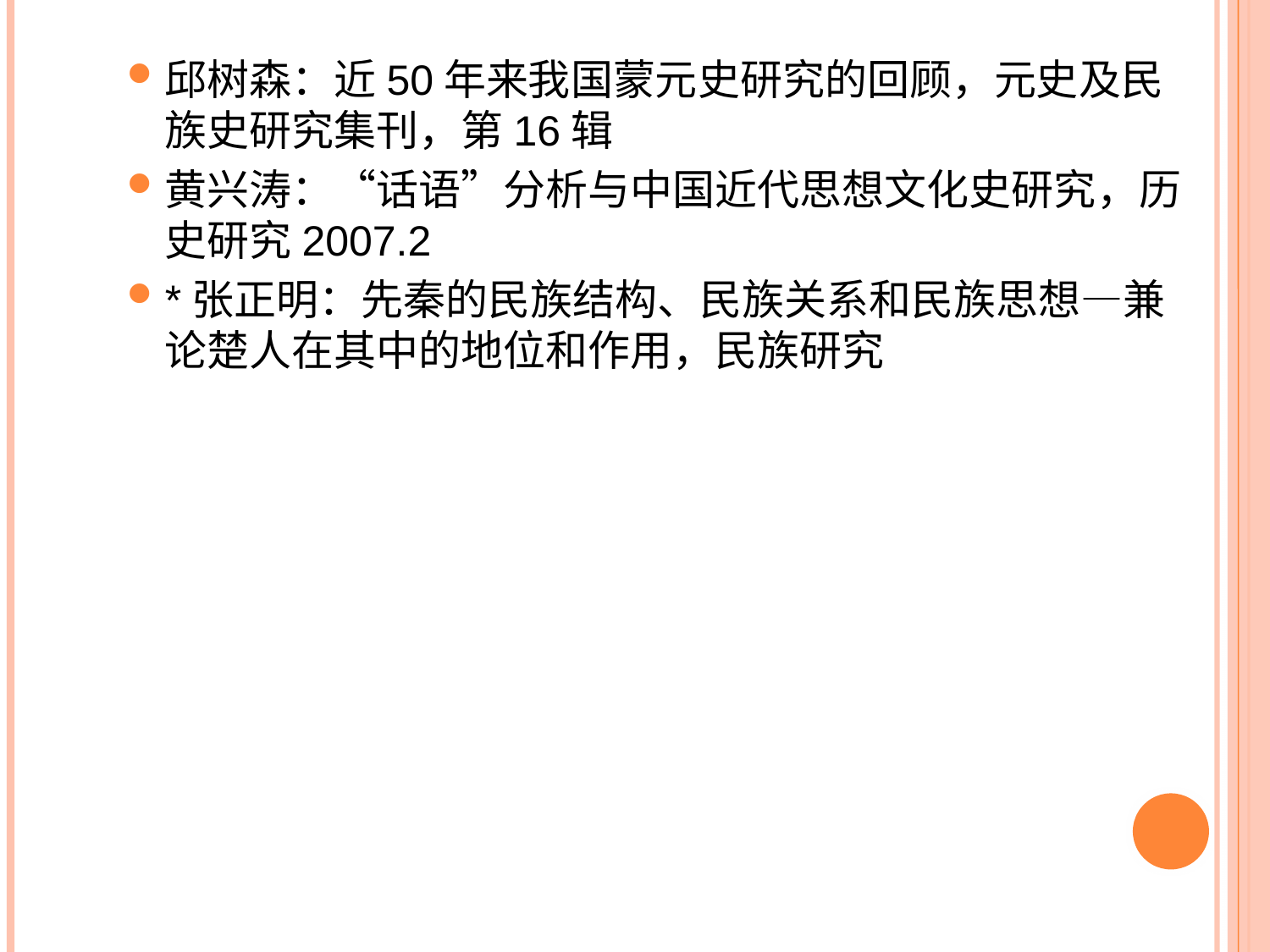

邱树森：近50年来我国蒙元史研究的回顾，元史及民族史研究集刊，第16辑
黄兴涛：“话语”分析与中国近代思想文化史研究，历史研究2007.2
*张正明：先秦的民族结构、民族关系和民族思想—兼论楚人在其中的地位和作用，民族研究